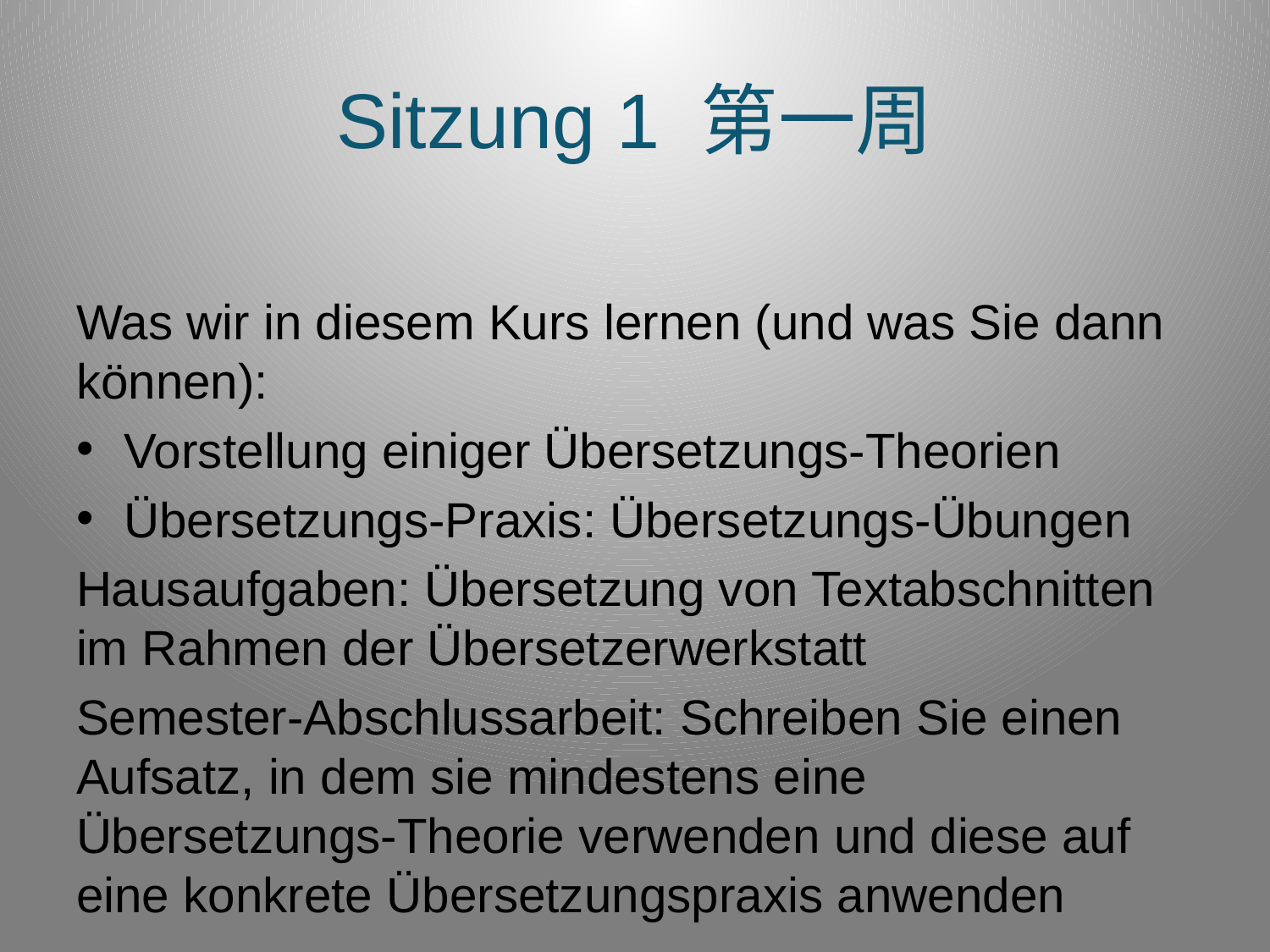

# Sitzung 1 第一周
Was wir in diesem Kurs lernen (und was Sie dann können):
Vorstellung einiger Übersetzungs-Theorien
Übersetzungs-Praxis: Übersetzungs-Übungen
Hausaufgaben: Übersetzung von Textabschnitten im Rahmen der Übersetzerwerkstatt
Semester-Abschlussarbeit: Schreiben Sie einen Aufsatz, in dem sie mindestens eine Übersetzungs-Theorie verwenden und diese auf eine konkrete Übersetzungspraxis anwenden